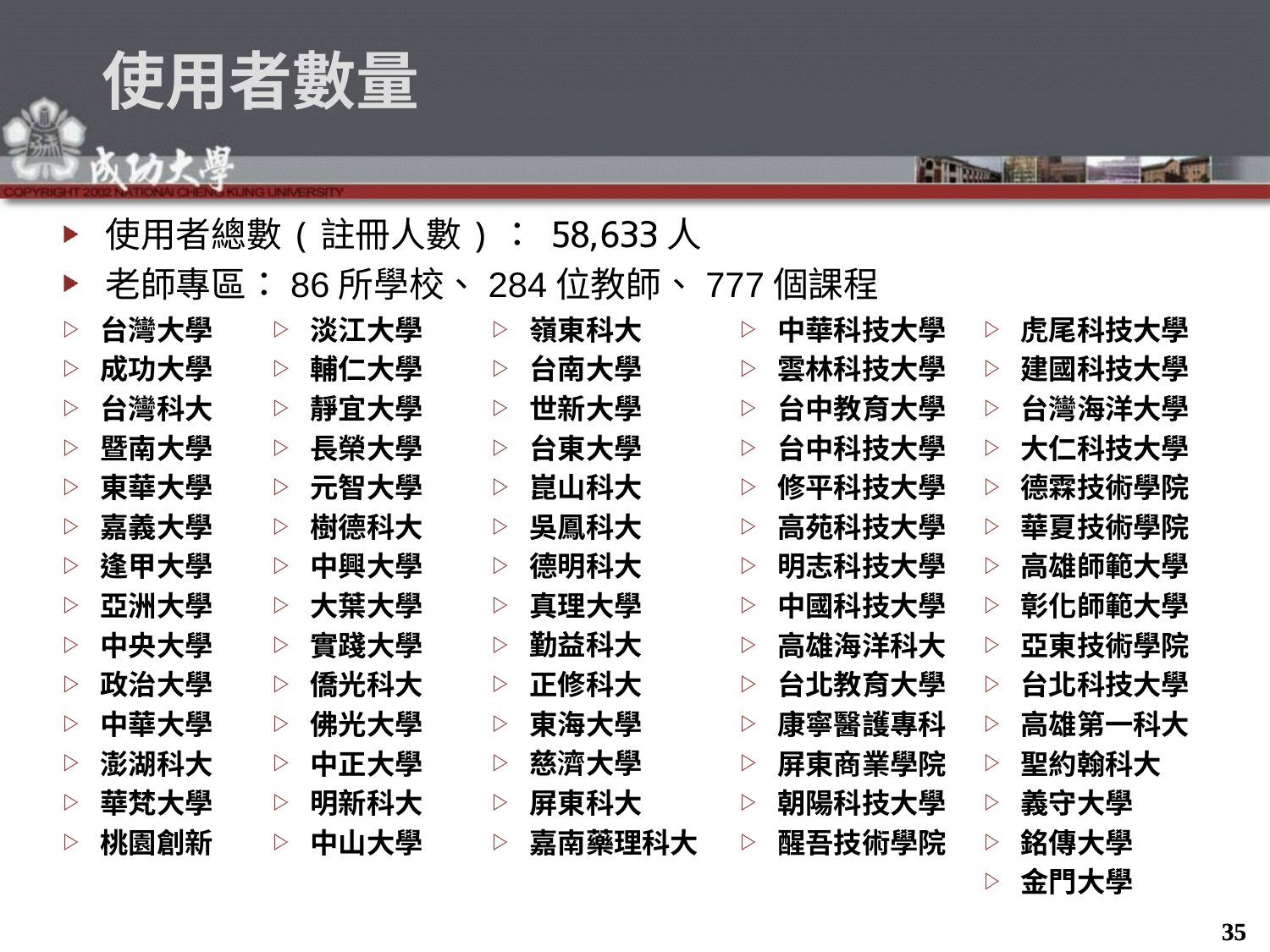

使用者數量
使用者總數(註冊人數)： 58,633人
老師專區：86所學校、284位教師、777個課程
台灣大學
成功大學
台灣科大
暨南大學
東華大學
嘉義大學
逢甲大學
亞洲大學
中央大學
政治大學
中華大學
澎湖科大
華梵大學
桃園創新

淡江大學
輔仁大學
靜宜大學
長榮大學
元智大學
樹德科大
中興大學
大葉大學
實踐大學
僑光科大
佛光大學
中正大學
明新科大
中山大學

嶺東科大
台南大學
世新大學
台東大學
崑山科大
吳鳳科大
德明科大
真理大學
勤益科大
正修科大
東海大學
慈濟大學
屏東科大
嘉南藥理科大

中華科技大學
雲林科技大學
台中教育大學
台中科技大學
修平科技大學
高苑科技大學
明志科技大學
中國科技大學
高雄海洋科大
台北教育大學
康寧醫護專科
屏東商業學院
朝陽科技大學
醒吾技術學院

虎尾科技大學
建國科技大學
台灣海洋大學
大仁科技大學
德霖技術學院
華夏技術學院
高雄師範大學
彰化師範大學
亞東技術學院
台北科技大學
高雄第一科大
聖約翰科大
義守大學
銘傳大學
金門大學

35
35